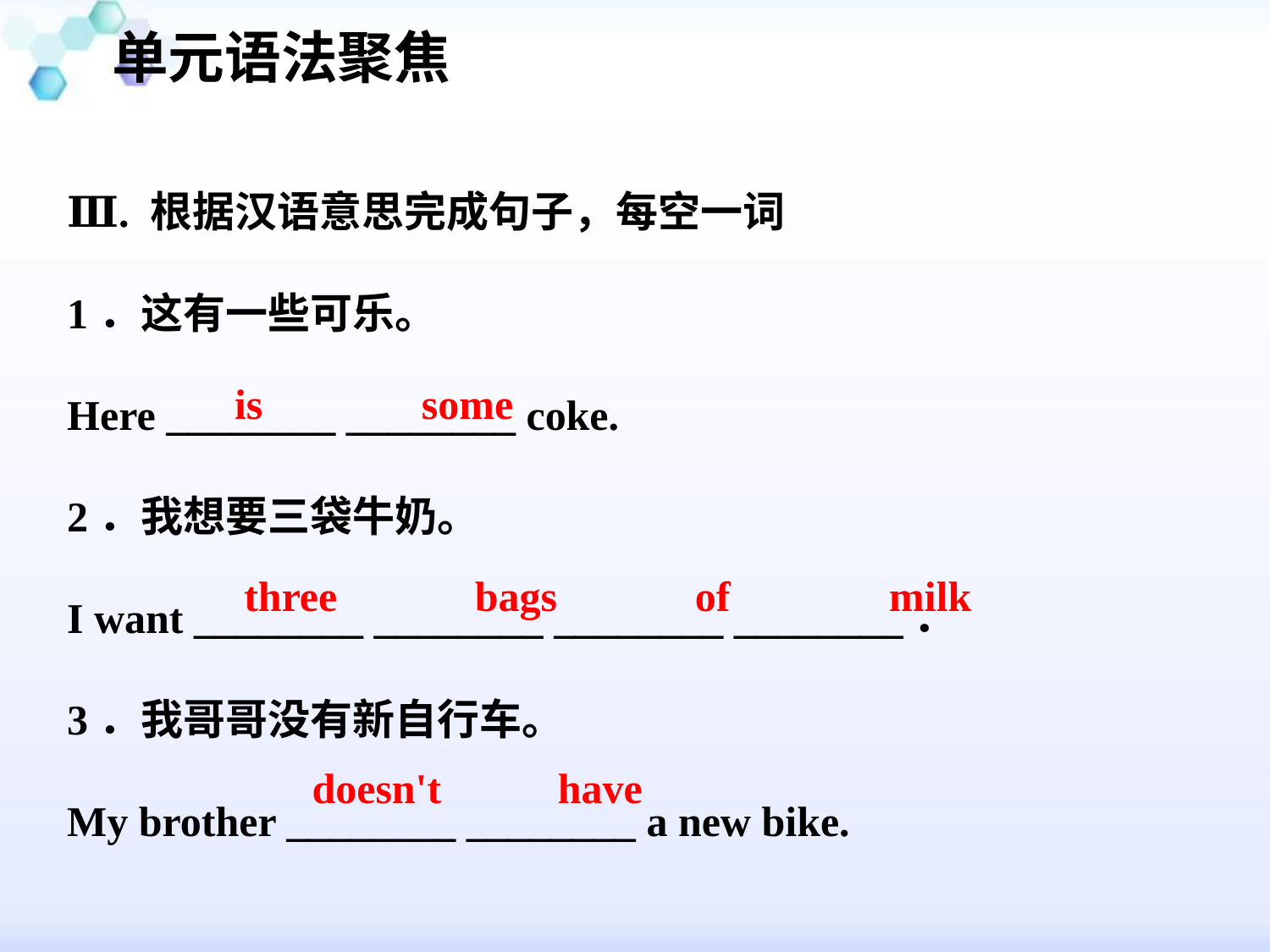

单元语法聚焦
#
Ⅲ. 根据汉语意思完成句子，每空一词
1．这有一些可乐。
Here ________ ________ coke.
2．我想要三袋牛奶。
I want ________ ________ ________ ________．
3．我哥哥没有新自行车。
My brother ________ ________ a new bike.
is               some
three             bags             of               milk
doesn't           have